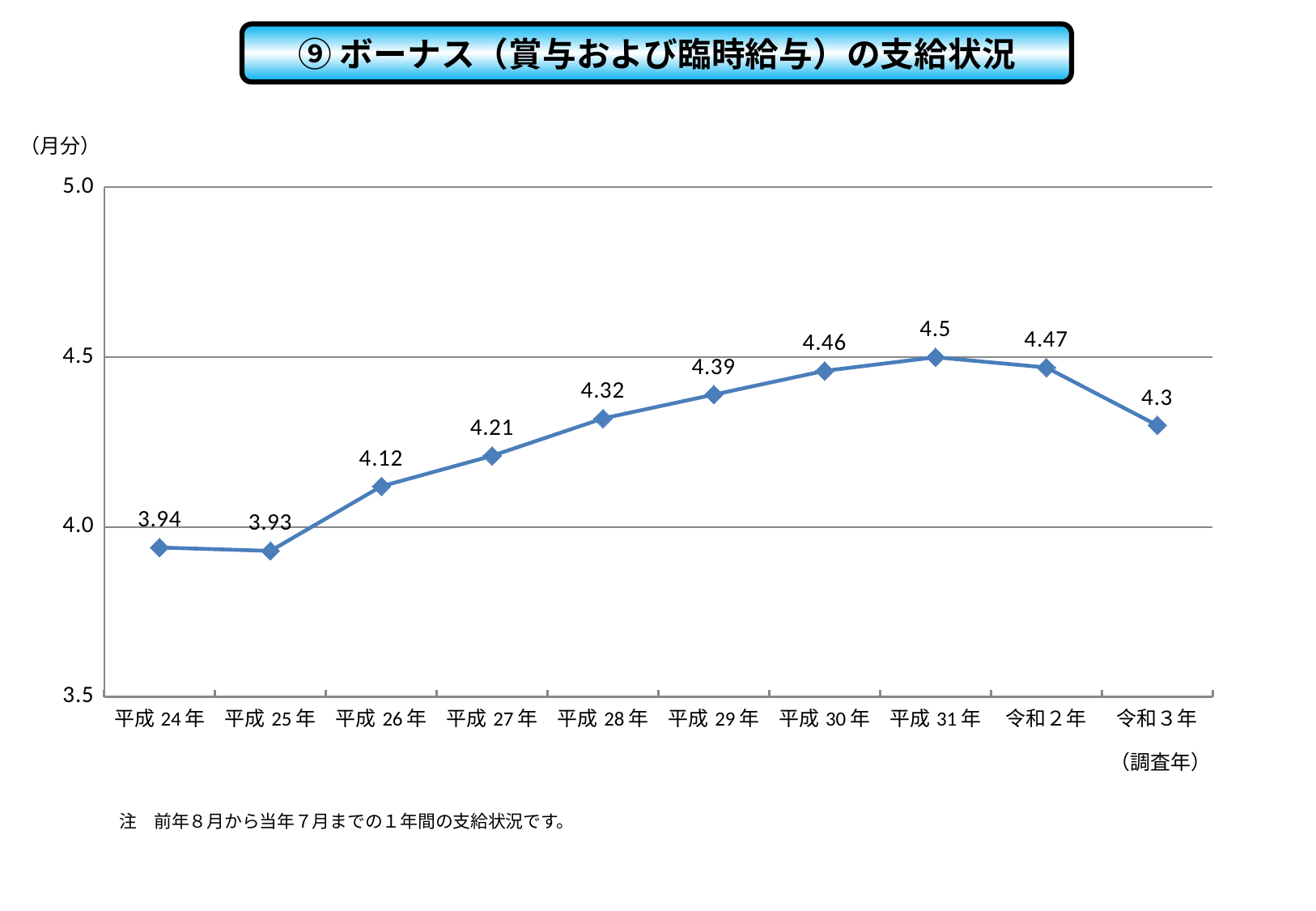

⑨ボーナス（賞与および臨時給与）の支給状況
（月分）

### Chart

| Category | 系列 1 |
|---|---|
| 平成24年 | 3.94 |
| 平成25年 | 3.93 |
| 平成26年 | 4.12 |
| 平成27年 | 4.21 |
| 平成28年 | 4.32 |
| 平成29年 | 4.39 |
| 平成30年 | 4.46 |
| 平成31年 | 4.5 |
| 令和２年 | 4.47 |
| 令和３年 | 4.3 |
注　前年８月から当年７月までの１年間の支給状況です。